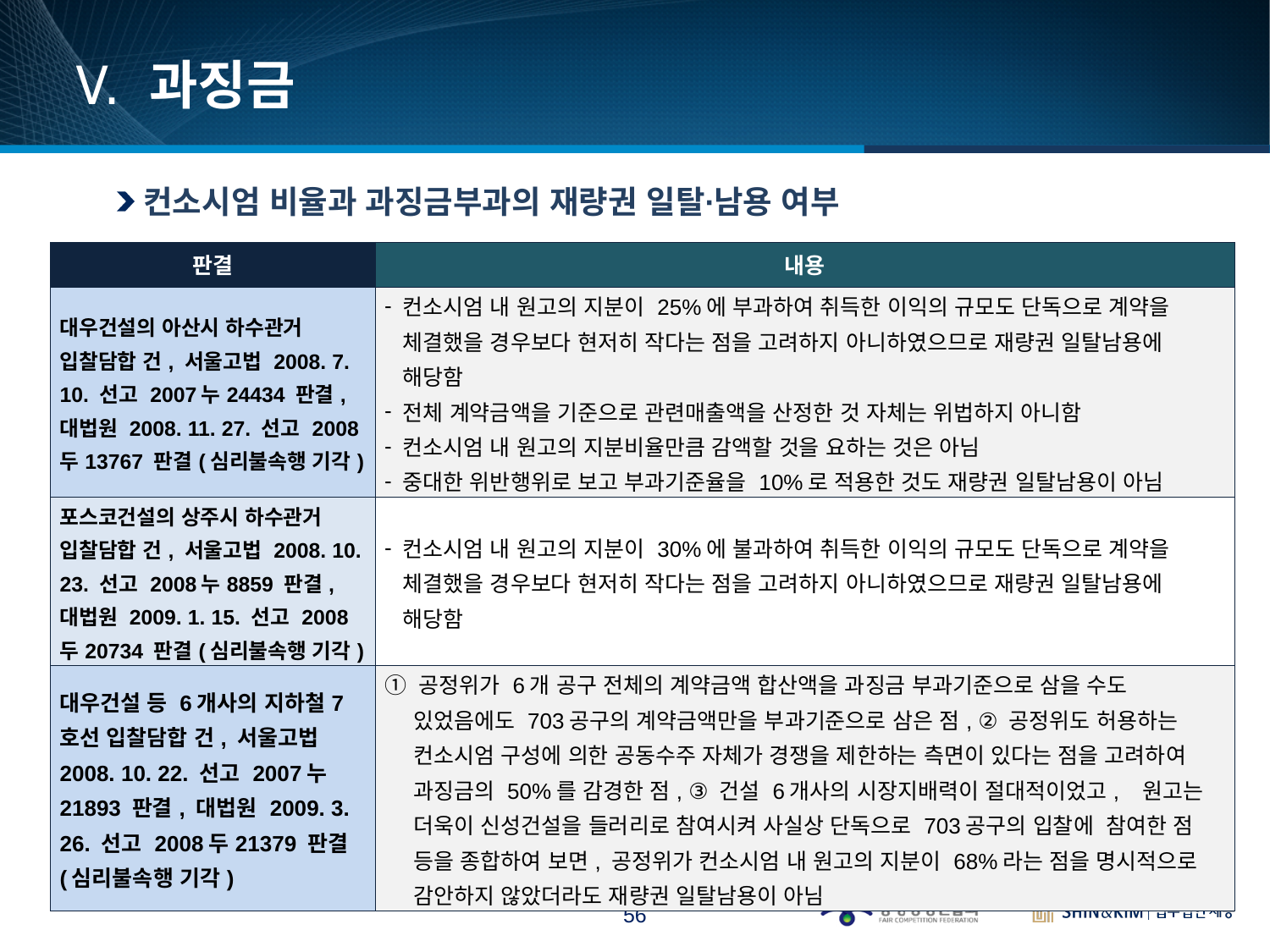

# V. 과징금
컨소시엄 비율과 과징금부과의 재량권 일탈∙남용 여부
| 판결 | 내용 |
| --- | --- |
| 대우건설의 아산시 하수관거 입찰담합 건, 서울고법 2008. 7. 10. 선고 2007누24434 판결, 대법원 2008. 11. 27. 선고 2008두13767 판결(심리불속행 기각) | 컨소시엄 내 원고의 지분이 25%에 부과하여 취득한 이익의 규모도 단독으로 계약을 체결했을 경우보다 현저히 작다는 점을 고려하지 아니하였으므로 재량권 일탈남용에 해당함 전체 계약금액을 기준으로 관련매출액을 산정한 것 자체는 위법하지 아니함 컨소시엄 내 원고의 지분비율만큼 감액할 것을 요하는 것은 아님 중대한 위반행위로 보고 부과기준율을 10%로 적용한 것도 재량권 일탈남용이 아님 |
| 포스코건설의 상주시 하수관거 입찰담합 건, 서울고법 2008. 10. 23. 선고 2008누8859 판결, 대법원 2009. 1. 15. 선고 2008두20734 판결(심리불속행 기각) | 컨소시엄 내 원고의 지분이 30%에 불과하여 취득한 이익의 규모도 단독으로 계약을 체결했을 경우보다 현저히 작다는 점을 고려하지 아니하였으므로 재량권 일탈남용에 해당함 |
| 대우건설 등 6개사의 지하철7호선 입찰담합 건, 서울고법 2008. 10. 22. 선고 2007누21893 판결, 대법원 2009. 3. 26. 선고 2008두21379 판결(심리불속행 기각) | ① 공정위가 6개 공구 전체의 계약금액 합산액을 과징금 부과기준으로 삼을 수도 있었음에도 703공구의 계약금액만을 부과기준으로 삼은 점, ② 공정위도 허용하는 컨소시엄 구성에 의한 공동수주 자체가 경쟁을 제한하는 측면이 있다는 점을 고려하여 과징금의 50%를 감경한 점, ③ 건설 6개사의 시장지배력이 절대적이었고, 원고는 더욱이 신성건설을 들러리로 참여시켜 사실상 단독으로 703공구의 입찰에 참여한 점 등을 종합하여 보면, 공정위가 컨소시엄 내 원고의 지분이 68%라는 점을 명시적으로 감안하지 않았더라도 재량권 일탈남용이 아님 |
56